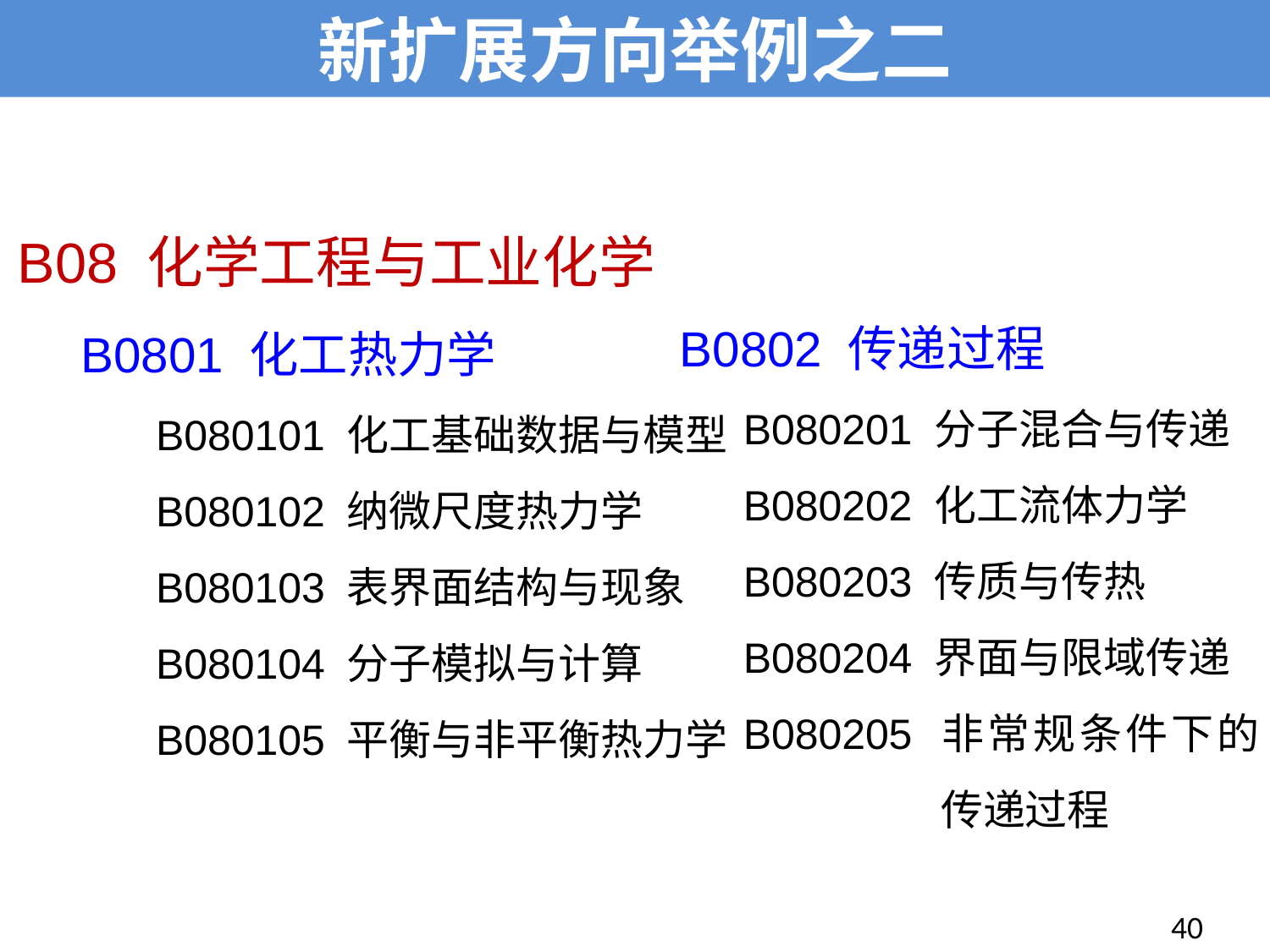

新扩展方向举例之二
B08 化学工程与工业化学
B0801 化工热力学
B080101 化工基础数据与模型
B080102 纳微尺度热力学
B080103 表界面结构与现象
B080104 分子模拟与计算
B080105 平衡与非平衡热力学
B0802 传递过程
B080201 分子混合与传递
B080202 化工流体力学
B080203 传质与传热
B080204 界面与限域传递
B080205 非常规条件下的传递过程